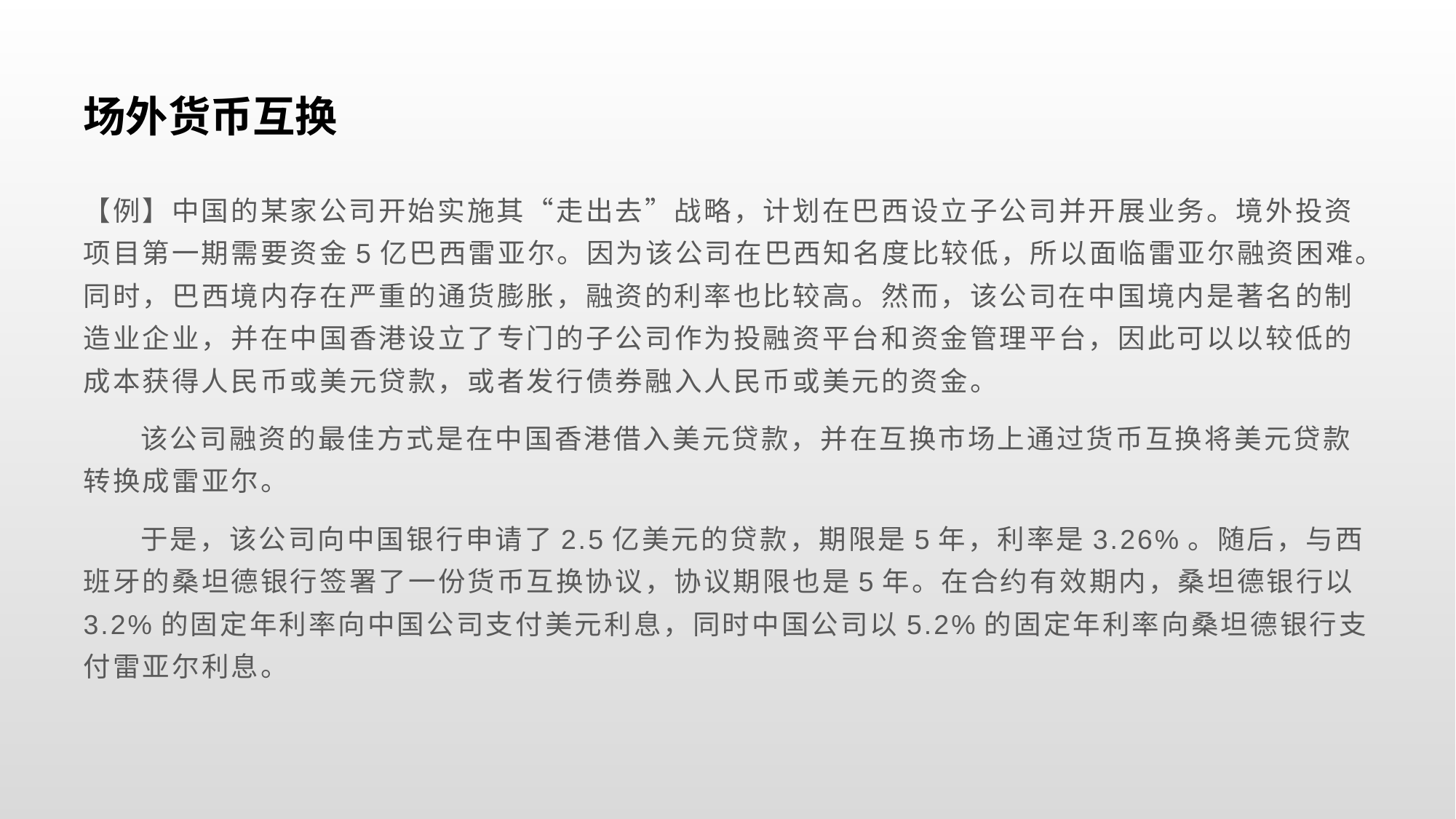

# 场外货币互换
【例】中国的某家公司开始实施其“走出去”战略，计划在巴西设立子公司并开展业务。境外投资项目第一期需要资金5亿巴西雷亚尔。因为该公司在巴西知名度比较低，所以面临雷亚尔融资困难。同时，巴西境内存在严重的通货膨胀，融资的利率也比较高。然而，该公司在中国境内是著名的制造业企业，并在中国香港设立了专门的子公司作为投融资平台和资金管理平台，因此可以以较低的成本获得人民币或美元贷款，或者发行债券融入人民币或美元的资金。
      该公司融资的最佳方式是在中国香港借入美元贷款，并在互换市场上通过货币互换将美元贷款转换成雷亚尔。
      于是，该公司向中国银行申请了2.5亿美元的贷款，期限是5年，利率是3.26%。随后，与西班牙的桑坦德银行签署了一份货币互换协议，协议期限也是5年。在合约有效期内，桑坦德银行以3.2%的固定年利率向中国公司支付美元利息，同时中国公司以5.2%的固定年利率向桑坦德银行支付雷亚尔利息。